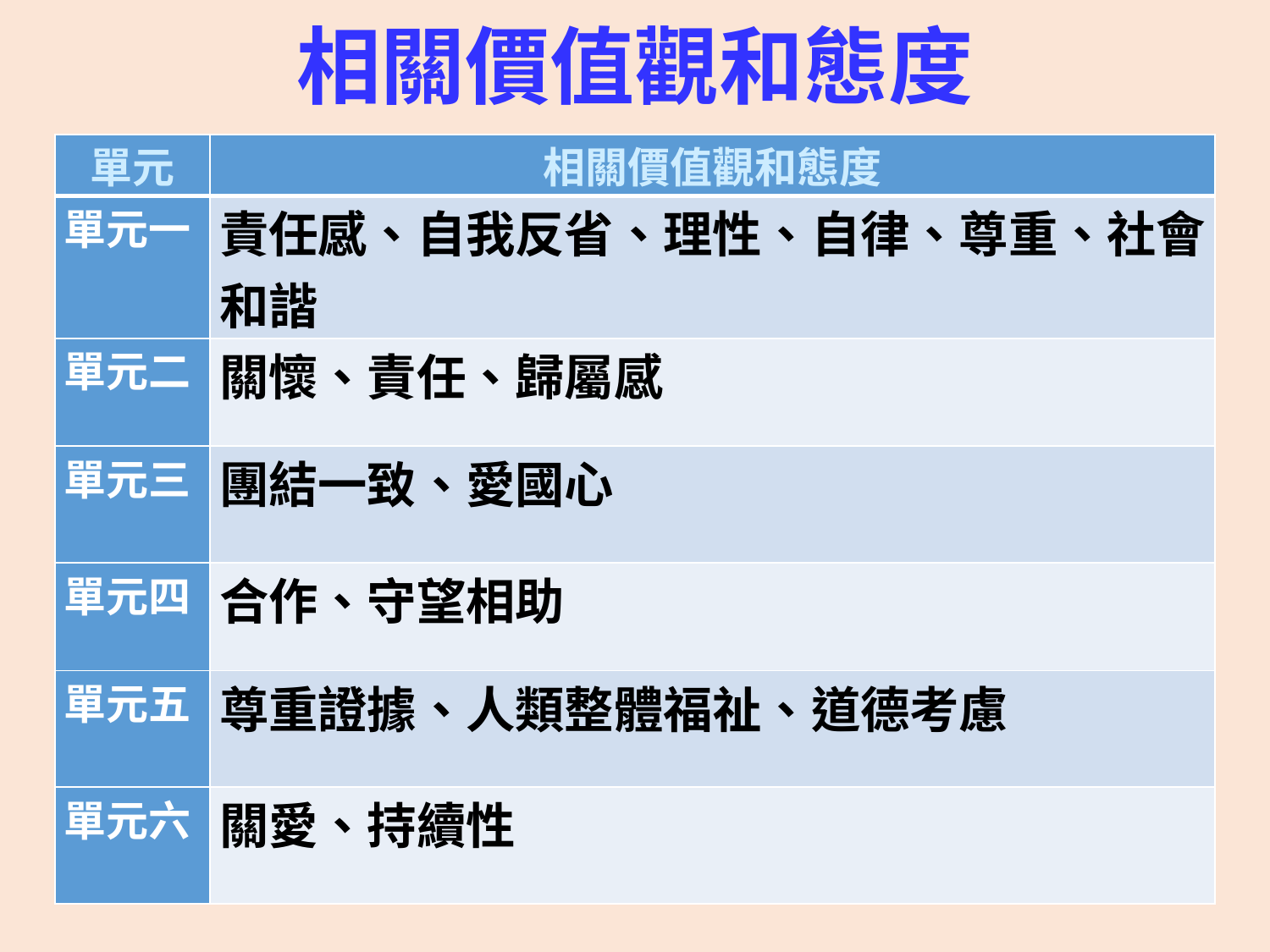

# 相關價值觀和態度
| 單元 | 相關價值觀和態度 |
| --- | --- |
| 單元一 | 責任感、自我反省、理性、自律、尊重、社會和諧 |
| 單元二 | 關懷、責任、歸屬感 |
| 單元三 | 團結一致、愛國心 |
| 單元四 | 合作、守望相助 |
| 單元五 | 尊重證據、人類整體福祉、道德考慮 |
| 單元六 | 關愛、持續性 |